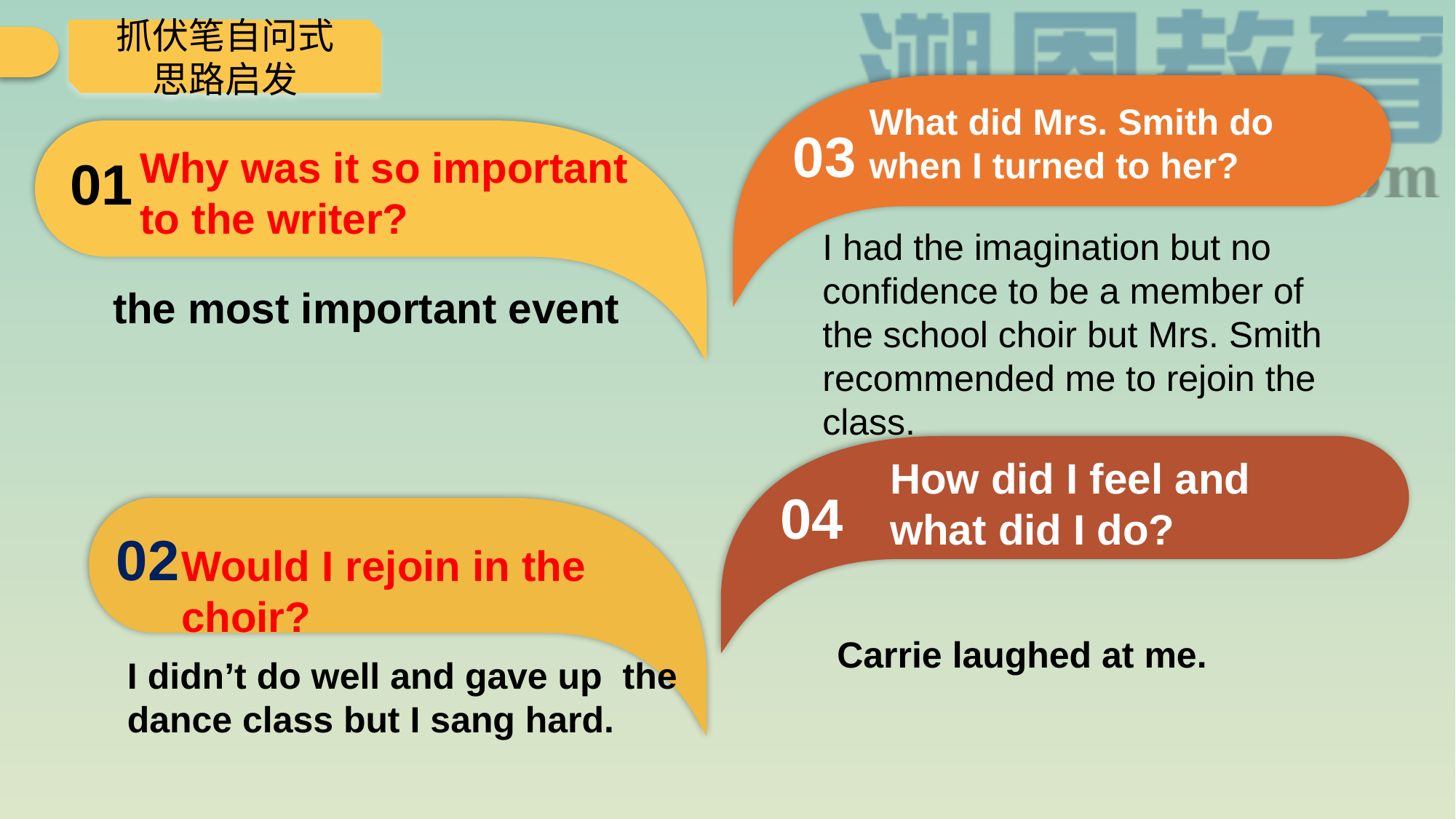

抓伏笔自问式
思路启发

03

What did Mrs. Smith do when I turned to her?

01

Why was it so important
to the writer?
I had the imagination but no confidence to be a member of the school choir but Mrs. Smith recommended me to rejoin the class.
the most important event

04

How did I feel and
what did I do?

02

Would I rejoin in the choir?
Carrie laughed at me.
I didn’t do well and gave up  the dance class but I sang hard.